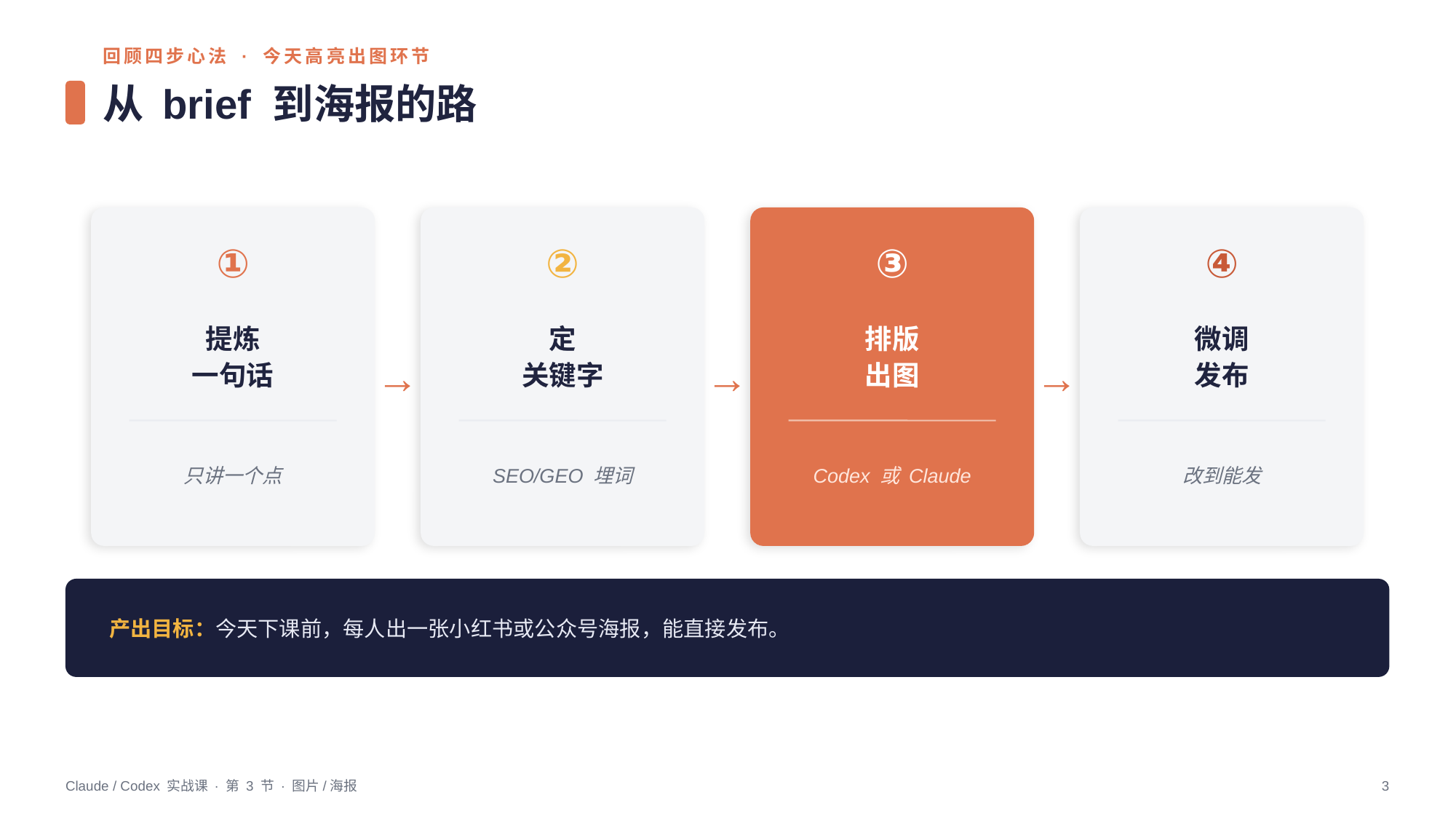

回顾四步心法 · 今天高亮出图环节
从 brief 到海报的路

→

→

→

①
②
③
④
提炼
一句话
定
关键字
排版
出图
微调
发布

只讲一个点
SEO/GEO 埋词
Codex 或 Claude
改到能发

产出目标：今天下课前，每人出一张小红书或公众号海报，能直接发布。
Claude / Codex 实战课 · 第 3 节 · 图片/海报
3